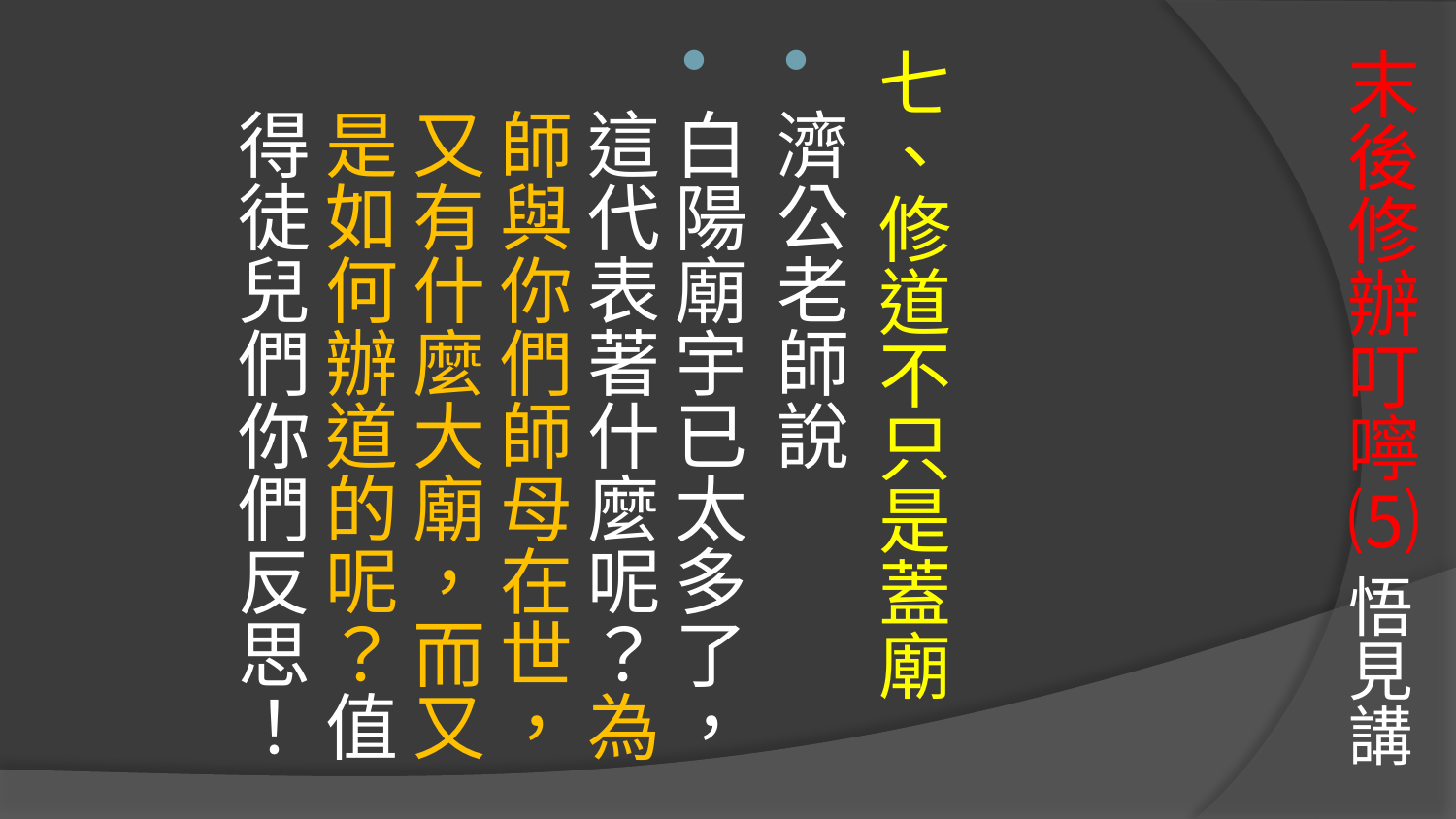

# 末後修辦叮嚀⑸ 悟見講
七、修道不只是蓋廟
濟公老師說
白陽廟宇已太多了，這代表著什麼呢？為師與你們師母在世，又有什麼大廟，而又是如何辦道的呢？值得徒兒們你們反思！